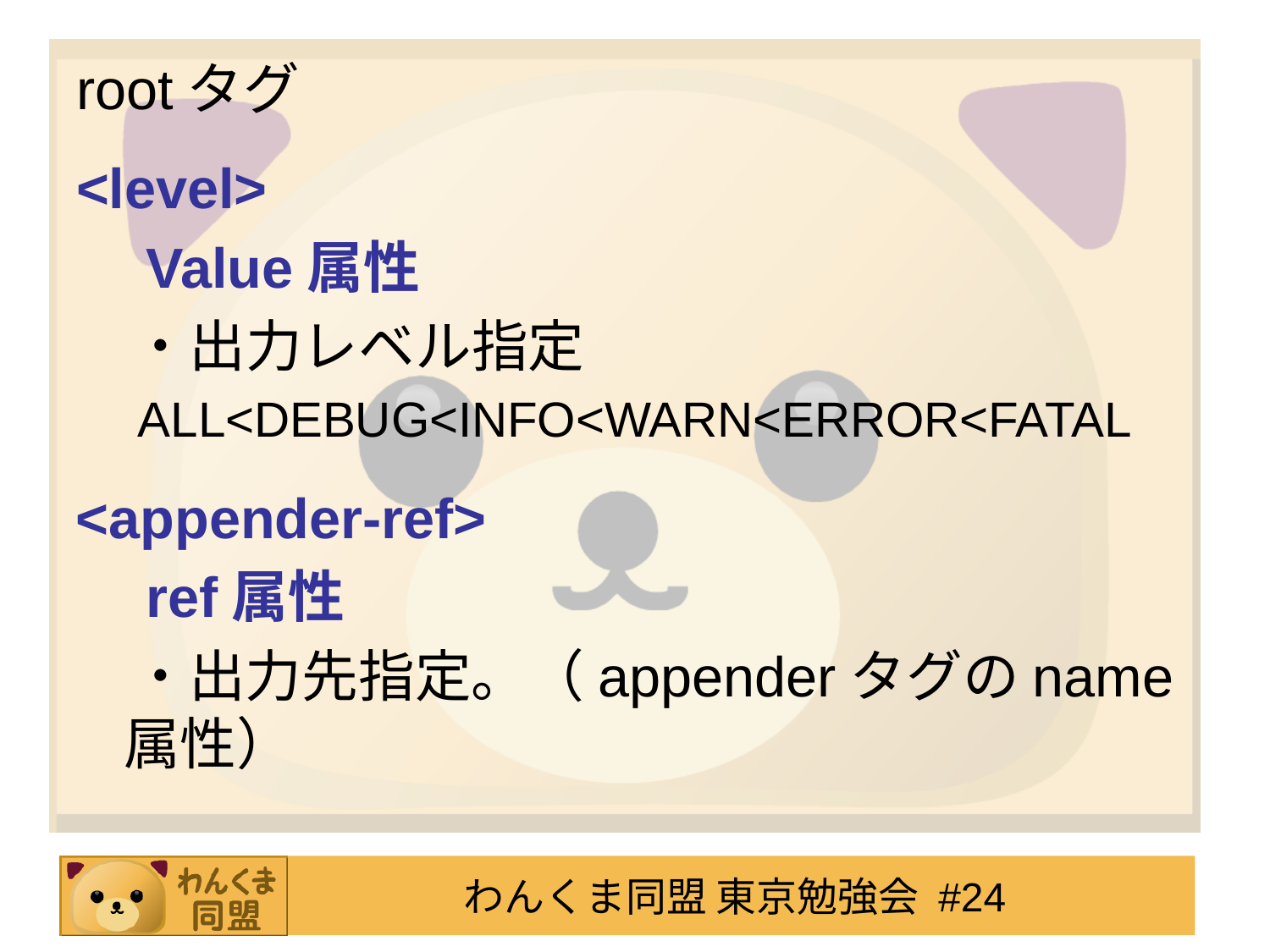

# rootタグ
<level>
　Value属性
　・出力レベル指定
ALL<DEBUG<INFO<WARN<ERROR<FATAL
<appender-ref>
　ref属性
　・出力先指定。（appenderタグのname属性）